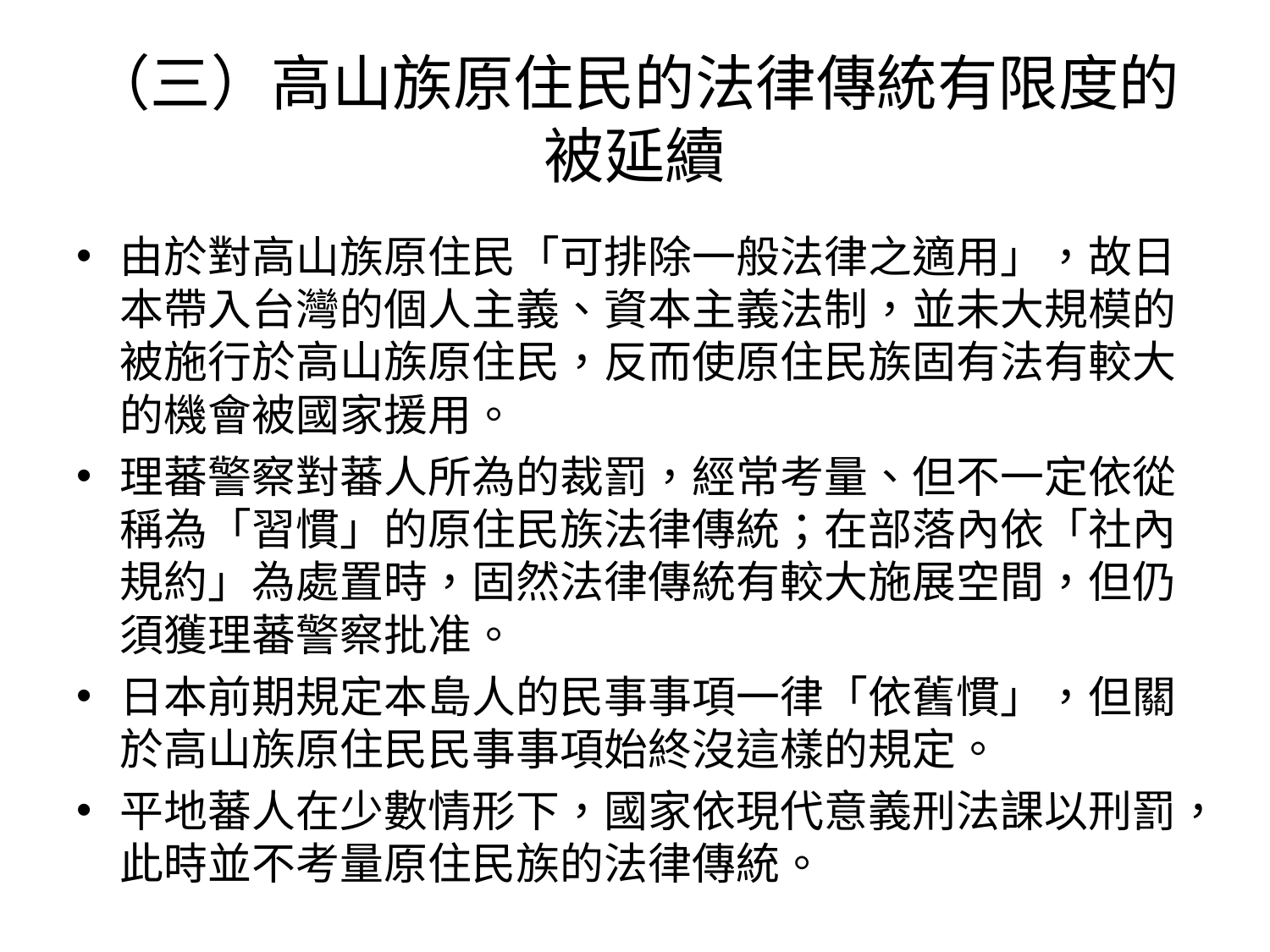

# （三）高山族原住民的法律傳統有限度的被延續
由於對高山族原住民「可排除一般法律之適用」，故日本帶入台灣的個人主義、資本主義法制，並未大規模的被施行於高山族原住民，反而使原住民族固有法有較大的機會被國家援用。
理蕃警察對蕃人所為的裁罰，經常考量、但不一定依從稱為「習慣」的原住民族法律傳統；在部落內依「社內規約」為處置時，固然法律傳統有較大施展空間，但仍須獲理蕃警察批准。
日本前期規定本島人的民事事項一律「依舊慣」，但關於高山族原住民民事事項始終沒這樣的規定。
平地蕃人在少數情形下，國家依現代意義刑法課以刑罰，此時並不考量原住民族的法律傳統。